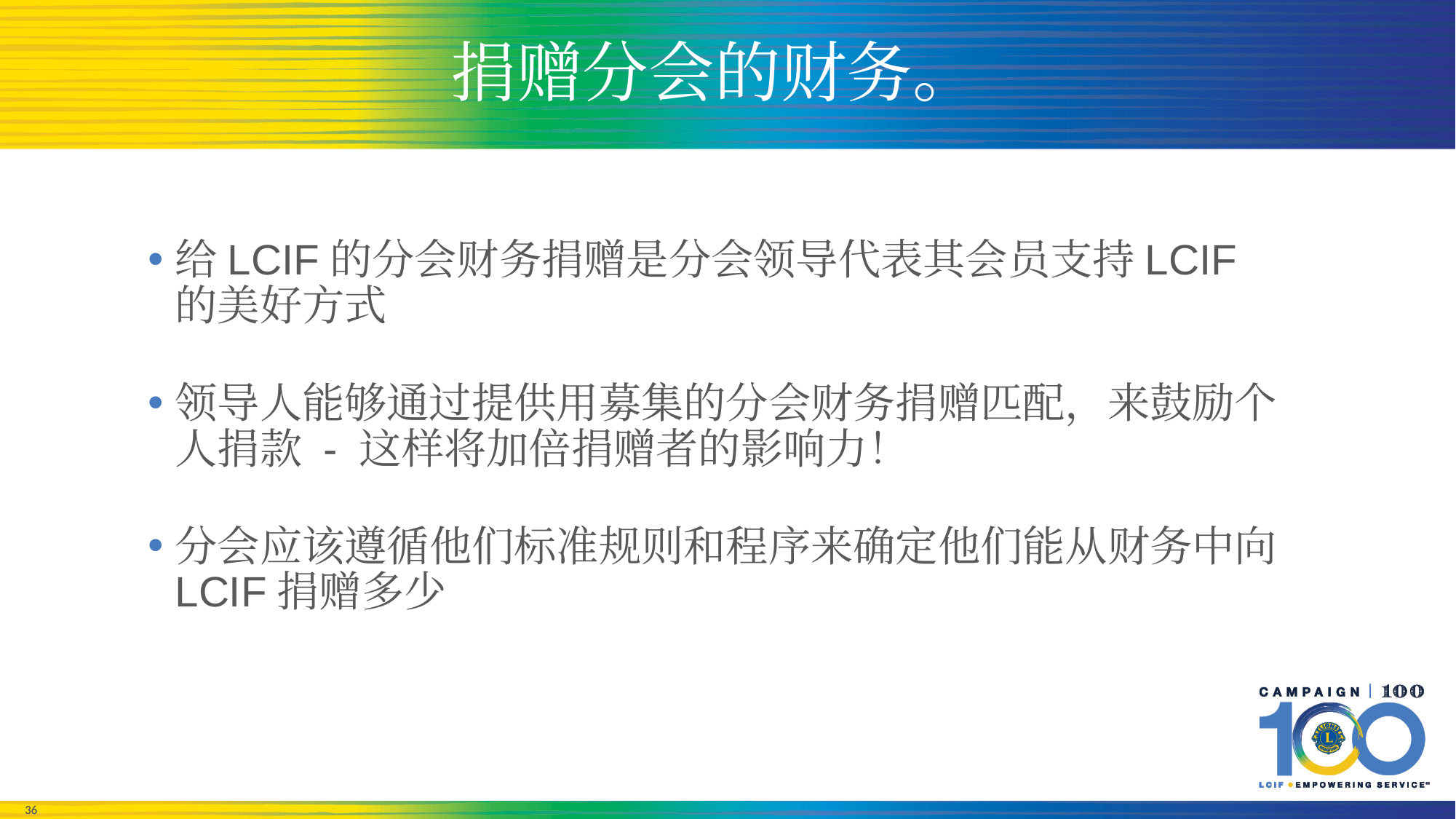

# 捐赠分会的财务。
给LCIF的分会财务捐赠是分会领导代表其会员支持LCIF的美好方式
领导人能够通过提供用募集的分会财务捐赠匹配，来鼓励个人捐款 - 这样将加倍捐赠者的影响力！
分会应该遵循他们标准规则和程序来确定他们能从财务中向LCIF捐赠多少